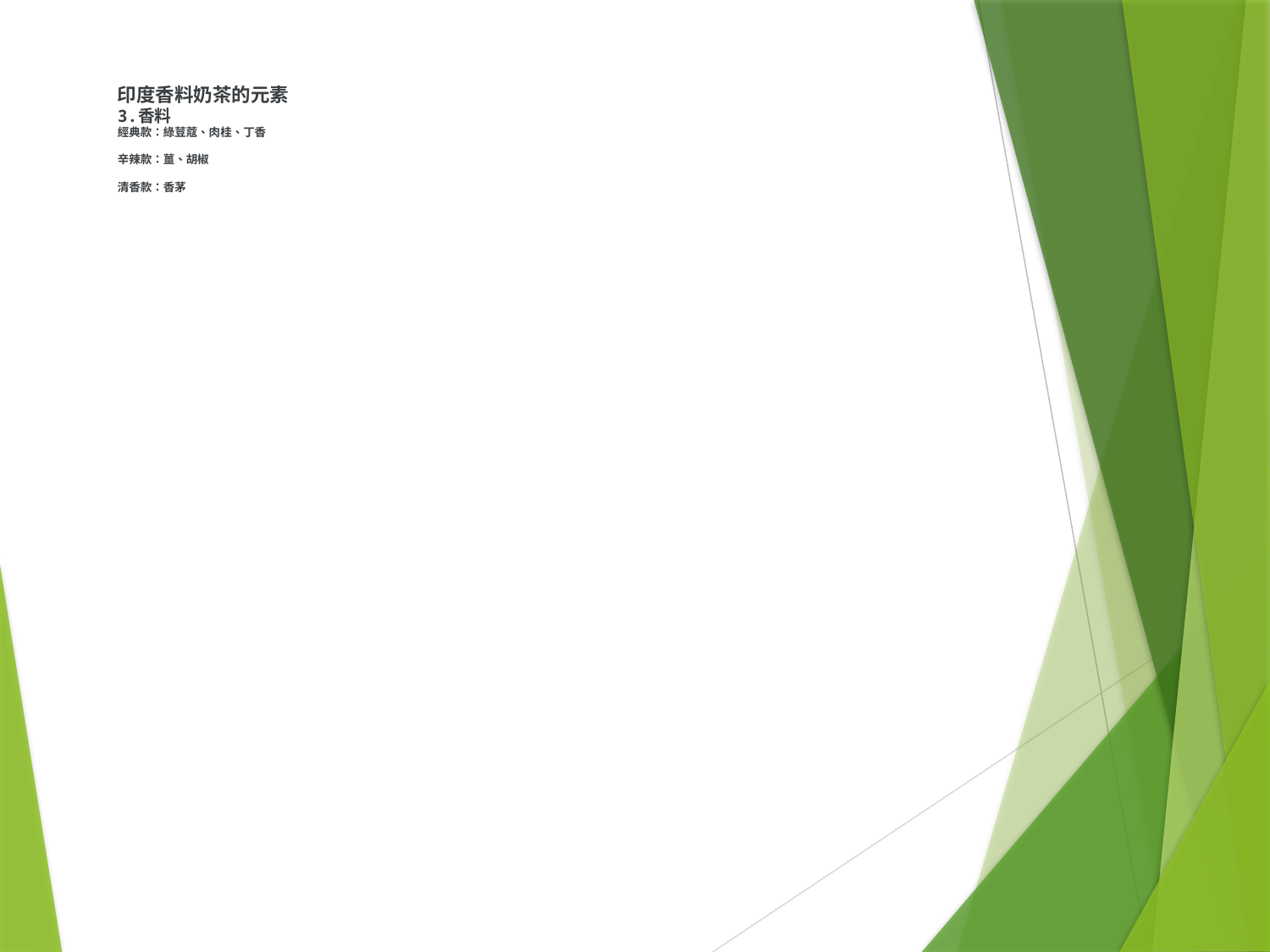

# 印度香料奶茶的元素 3.香料 經典款：綠荳蔻、肉桂、丁香 辛辣款：薑、胡椒 清香款：香茅